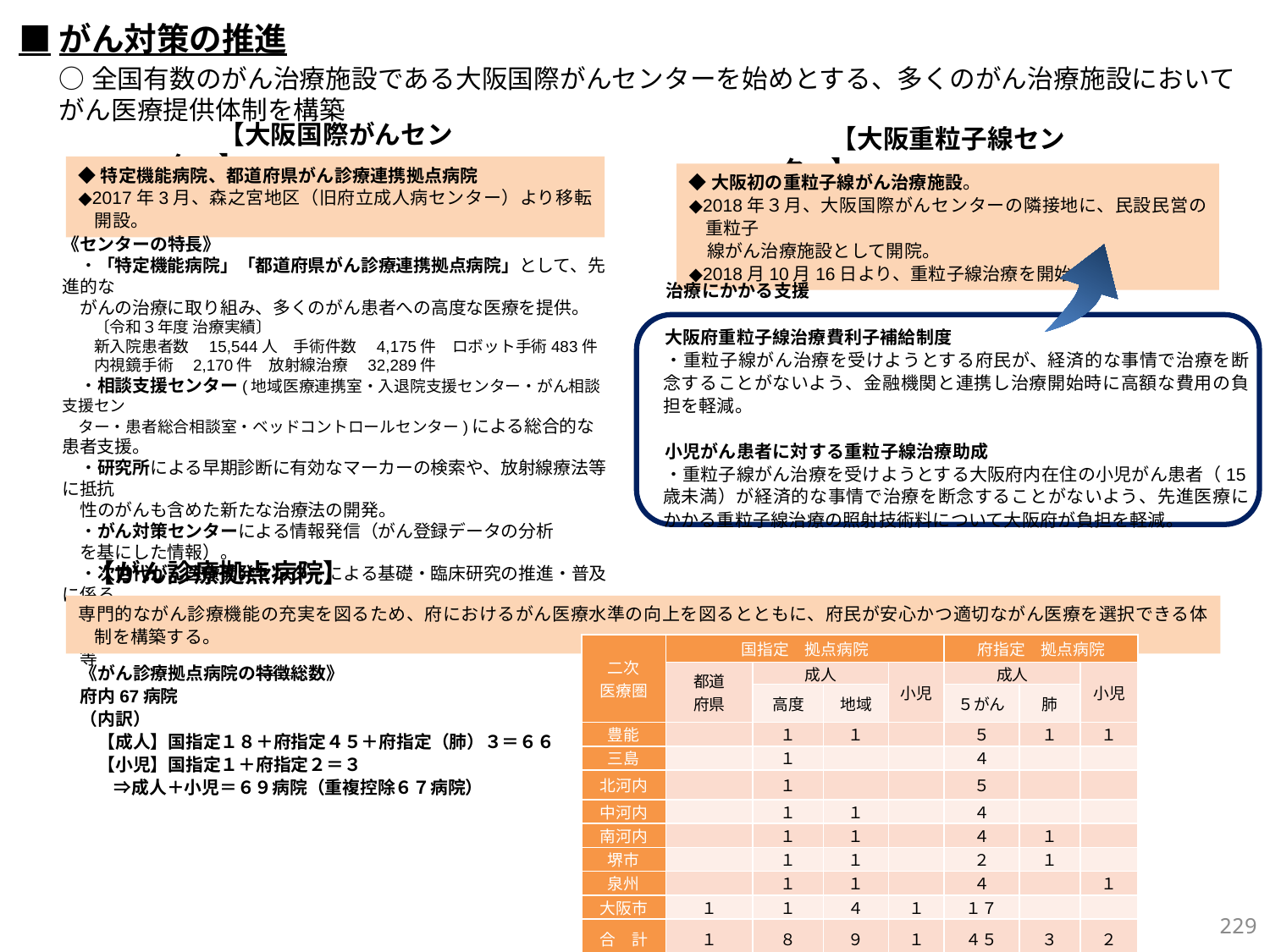

■がん対策の推進
○全国有数のがん治療施設である大阪国際がんセンターを始めとする、多くのがん治療施設においてがん医療提供体制を構築
　　【大阪国際がんセンター】
　　【大阪重粒子線センター】
◆特定機能病院、都道府県がん診療連携拠点病院
◆2017年3月、森之宮地区（旧府立成人病センター）より移転開設。
◆⼤阪初の重粒⼦線がん治療施設。
◆2018年３月、大阪国際がんセンターの隣接地に、民設民営の重粒子
　線がん治療施設として開院。
◆2018月10月16日より、重粒子線治療を開始。
《センターの特長》
　・「特定機能病院」「都道府県がん診療連携拠点病院」として、先進的な
　がんの治療に取り組み、多くのがん患者への高度な医療を提供。
　　〔令和３年度 治療実績〕
　　新入院患者数　15,544人　手術件数　4,175件　ロボット手術483件
　　内視鏡手術　2,170件　放射線治療　32,289件
　・相談支援センター(地域医療連携室・入退院支援センター・がん相談支援セン
　ター・患者総合相談室・ベッドコントロールセンター)による総合的な患者支援。
　・研究所による早期診断に有効なマーカーの検索や、放射線療法等に抵抗
　性のがんも含めた新たな治療法の開発。
　・がん対策センターによる情報発信（がん登録データの分析
　を基にした情報）。
　・次世代がん医療開発センターによる基礎・臨床研究の推進・普及に係る
　様々な支援。
　・臨床研究管理センターによる企業や医師主導の開発治験の推進。　等

治療にかかる支援
　大阪府重粒子線治療費利子補給制度
　・重粒子線がん治療を受けようとする府民が、経済的な事情で治療を断念することがないよう、金融機関と連携し治療開始時に高額な費用の負担を軽減。

　小児がん患者に対する重粒子線治療助成
　・重粒子線がん治療を受けようとする大阪府内在住の小児がん患者（15歳未満）が経済的な事情で治療を断念することがないよう、先進医療にかかる重粒子線治療の照射技術料について大阪府が負担を軽減。
　　【がん診療拠点病院】
専門的ながん診療機能の充実を図るため、府におけるがん医療水準の向上を図るとともに、府民が安心かつ適切ながん医療を選択できる体制を構築する。
| 二次 医療圏 | 国指定　拠点病院 |  |  |  | 府指定　拠点病院 |  |  |
| --- | --- | --- | --- | --- | --- | --- | --- |
|  | 都道 府県 | 成人 |  | 小児 | 成人 |  | 小児 |
|  |  | 高度 | 地域 |  | ５がん | 肺 |  |
| 豊能 |  | １ | １ |  | ５ | １ | １ |
| 三島 |  | １ |  |  | ４ |  |  |
| 北河内 |  | １ |  |  | ５ |  |  |
| 中河内 |  | １ | １ |  | ４ |  |  |
| 南河内 |  | １ | １ |  | ４ | １ |  |
| 堺市 |  | １ | １ |  | ２ | １ |  |
| 泉州 |  | １ | １ |  | ４ |  | １ |
| 大阪市 | １ | １ | ４ | １ | １７ |  |  |
| 合　計 | １ | ８ | ９ | １ | ４５ | ３ | ２ |
《がん診療拠点病院の特徴総数》
府内67病院
（内訳）
　【成人】国指定１８＋府指定４５＋府指定（肺）３＝６６
　【小児】国指定１＋府指定２＝３
  　 ⇒成人＋小児＝６９病院（重複控除６７病院）

229